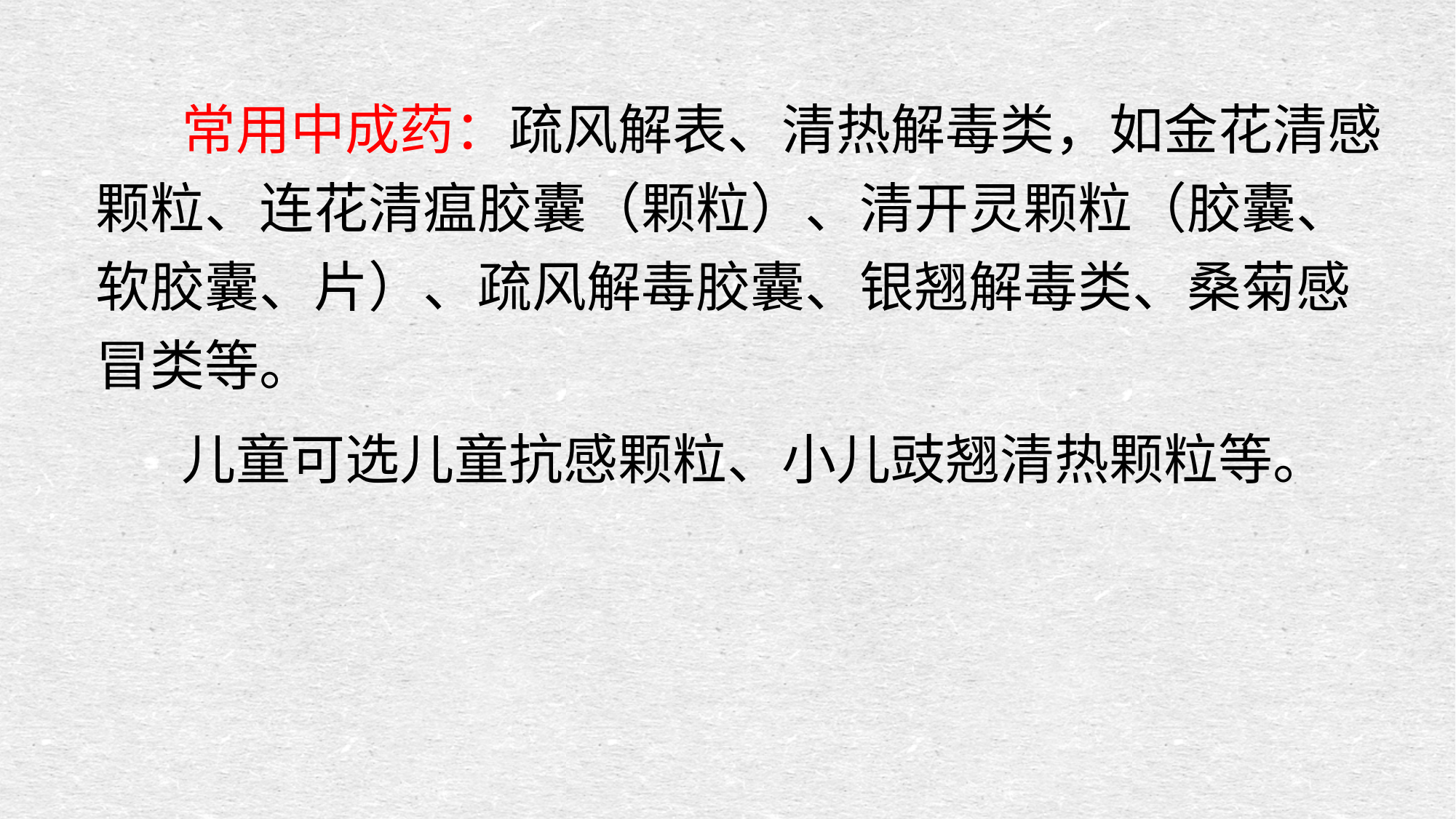

常用中成药：疏风解表、清热解毒类，如金花清感颗粒、连花清瘟胶囊（颗粒）、清开灵颗粒（胶囊、软胶囊、片）、疏风解毒胶囊、银翘解毒类、桑菊感冒类等。
      儿童可选儿童抗感颗粒、小儿豉翘清热颗粒等。